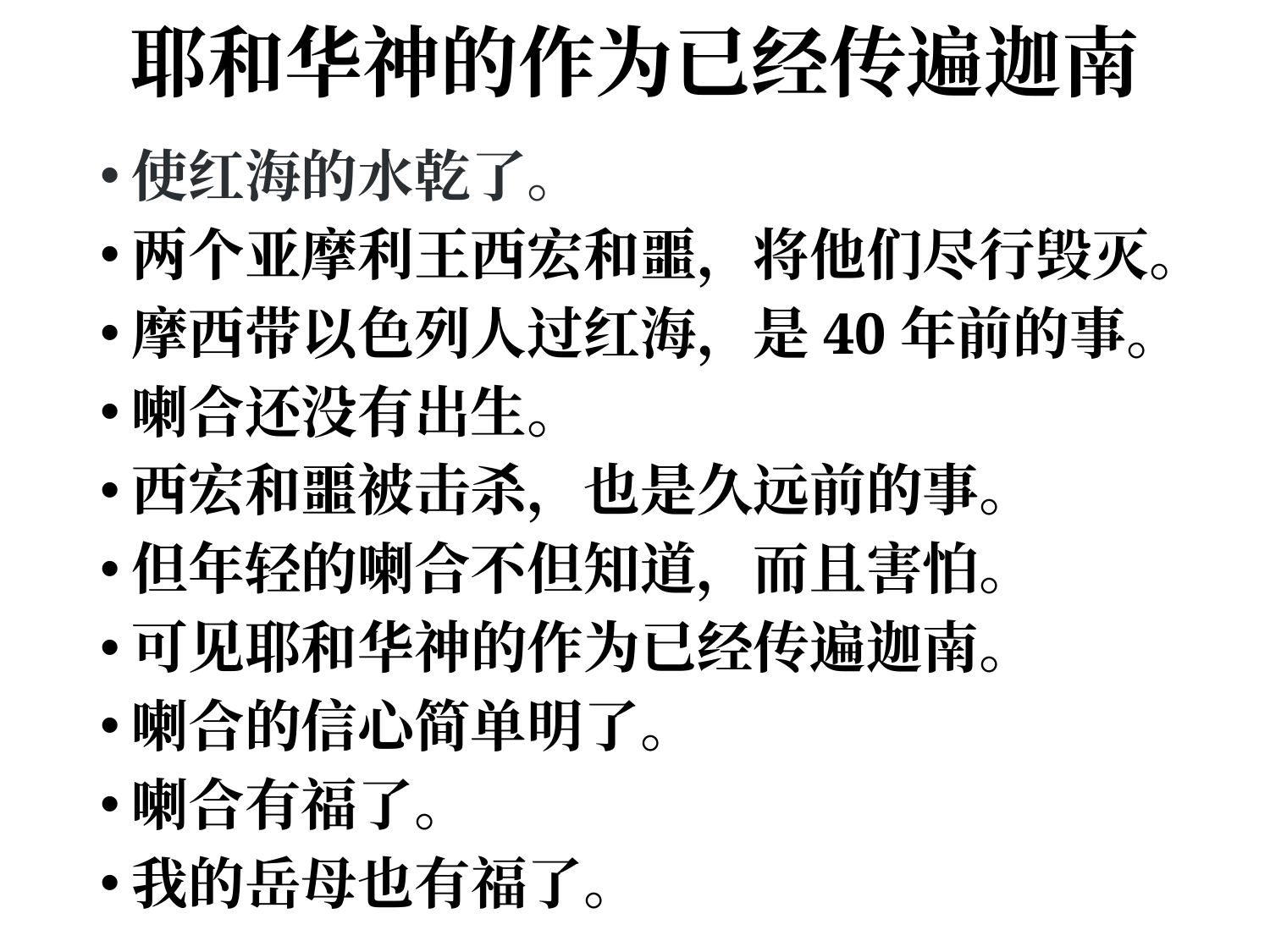

# 耶和华神的作为已经传遍迦南
使红海的水乾了。
两个亚摩利王西宏和噩，将他们尽行毁灭。
摩西带以色列人过红海，是40年前的事。
喇合还没有出生。
西宏和噩被击杀，也是久远前的事。
但年轻的喇合不但知道，而且害怕。
可见耶和华神的作为已经传遍迦南。
喇合的信心简单明了。
喇合有福了。
我的岳母也有福了。